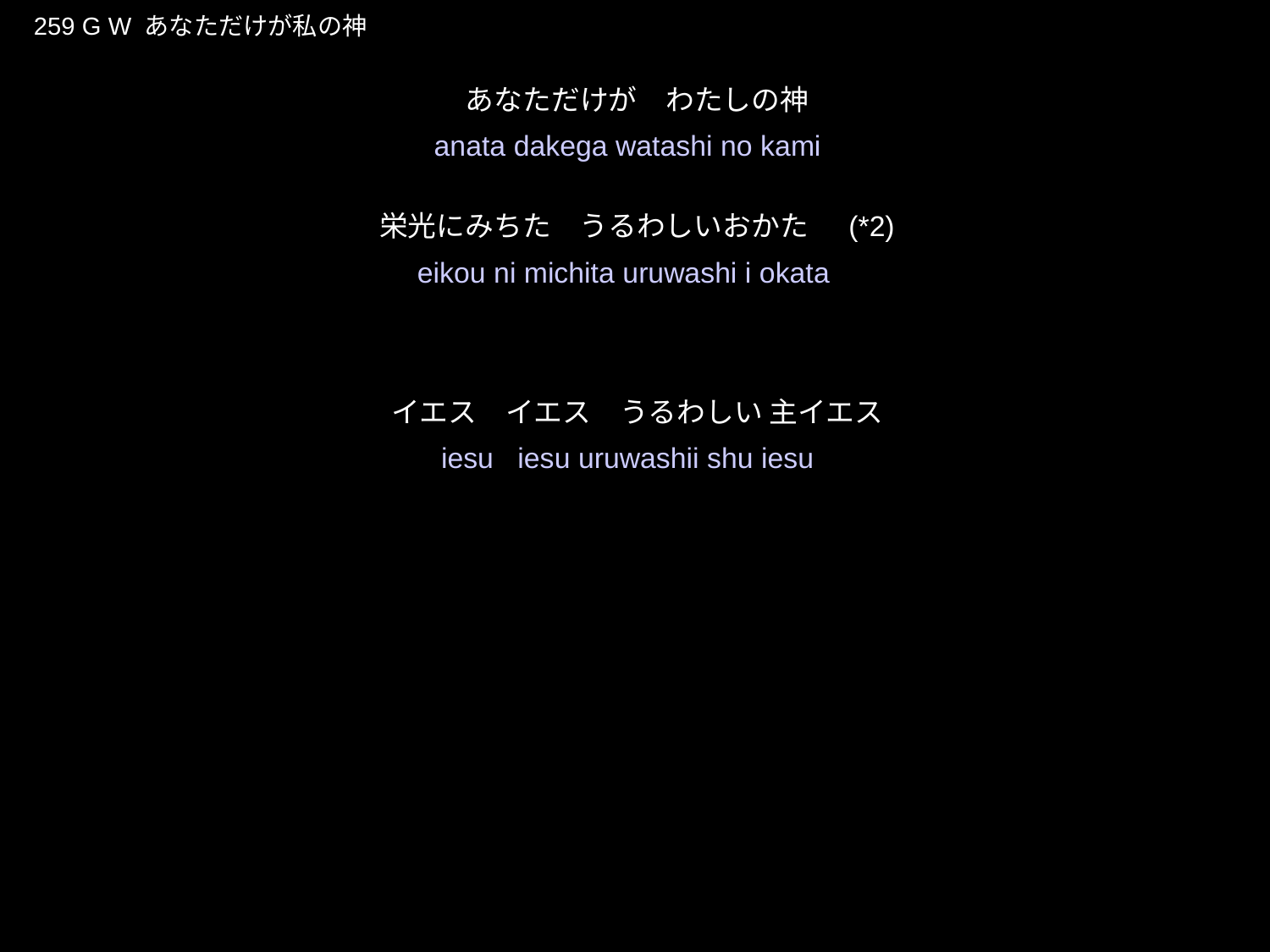

あなただけがわたしのかみ
★W
259 G W あなただけが私の神
あなただけが　わたしの神
栄光にみちた　うるわしいおかた　(*2)
イエス　イエス　うるわしい 主イエス
★５
anata dakega watashi no kami
eikou ni michita uruwashi i okata
iesu   iesu uruwashii shu iesu